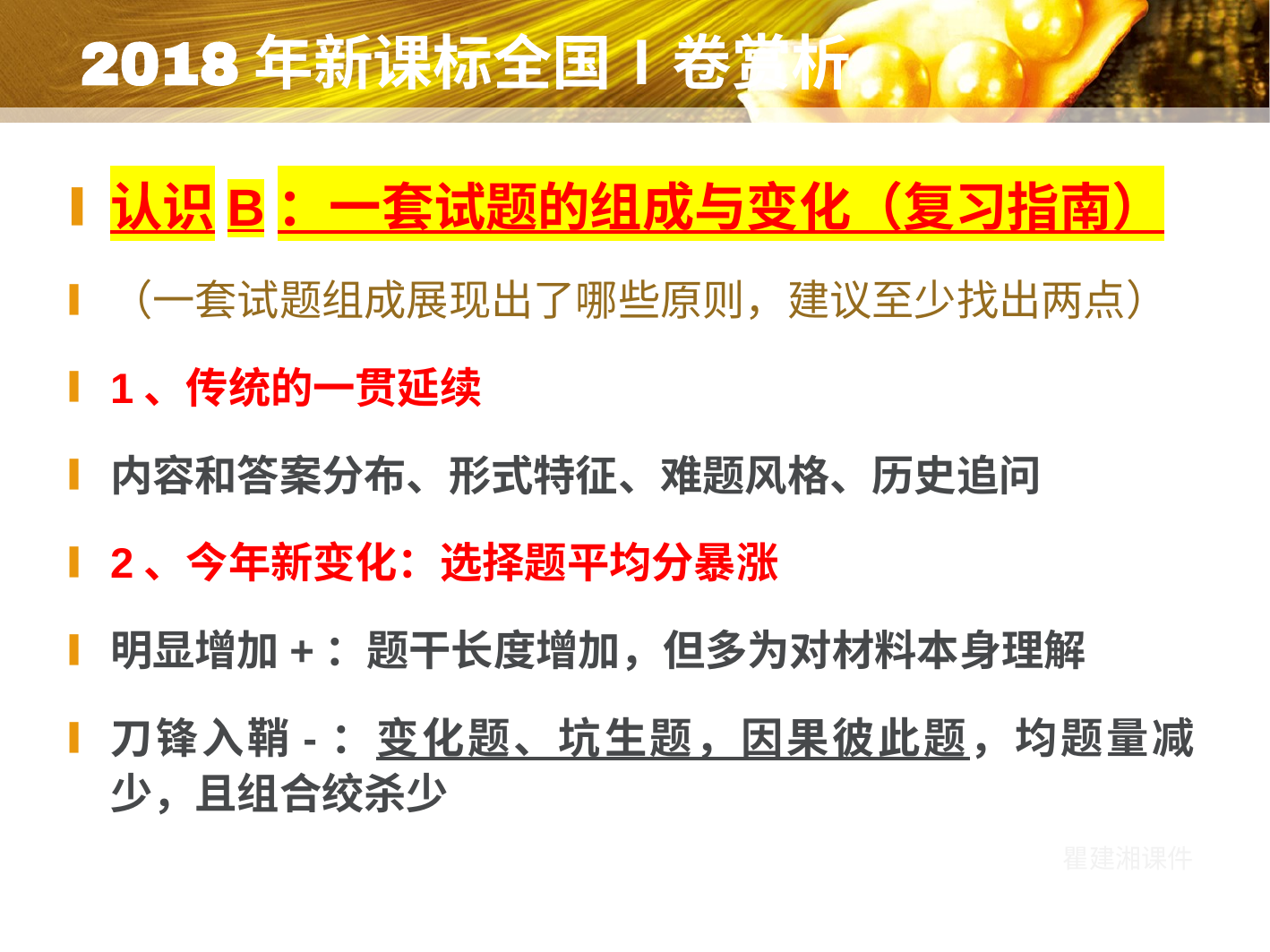

# 2018年新课标全国Ⅰ卷赏析
认识B：一套试题的组成与变化（复习指南）
（一套试题组成展现出了哪些原则，建议至少找出两点）
1、传统的一贯延续
内容和答案分布、形式特征、难题风格、历史追问
2、今年新变化：选择题平均分暴涨
明显增加+：题干长度增加，但多为对材料本身理解
刀锋入鞘-：变化题、坑生题，因果彼此题，均题量减少，且组合绞杀少